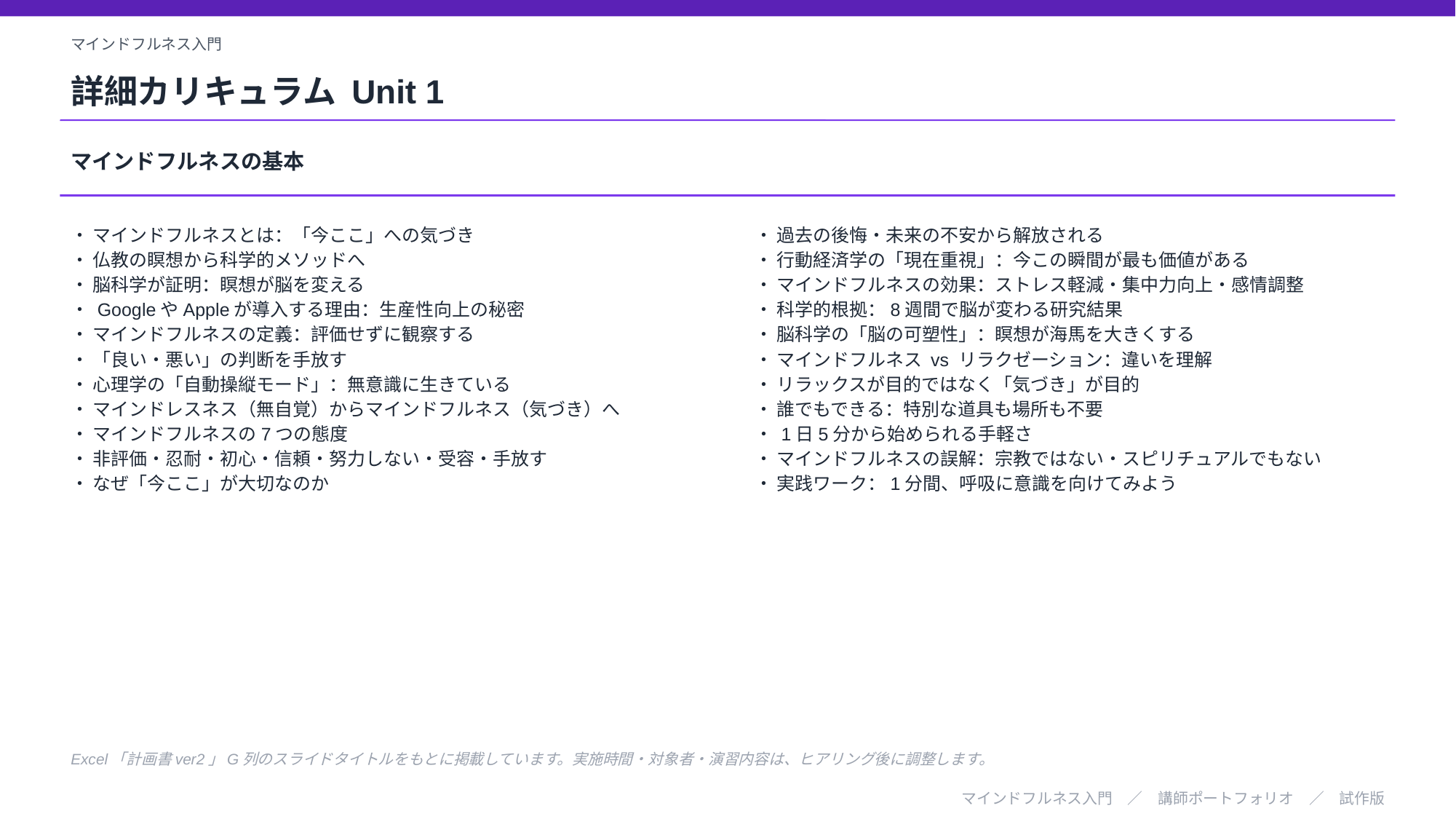

マインドフルネス入門
詳細カリキュラム Unit 1

マインドフルネスの基本

・ マインドフルネスとは：「今ここ」への気づき
・ 仏教の瞑想から科学的メソッドへ
・ 脳科学が証明：瞑想が脳を変える
・ GoogleやAppleが導入する理由：生産性向上の秘密
・ マインドフルネスの定義：評価せずに観察する
・ 「良い・悪い」の判断を手放す
・ 心理学の「自動操縦モード」：無意識に生きている
・ マインドレスネス（無自覚）からマインドフルネス（気づき）へ
・ マインドフルネスの7つの態度
・ 非評価・忍耐・初心・信頼・努力しない・受容・手放す
・ なぜ「今ここ」が大切なのか
・ 過去の後悔・未来の不安から解放される
・ 行動経済学の「現在重視」：今この瞬間が最も価値がある
・ マインドフルネスの効果：ストレス軽減・集中力向上・感情調整
・ 科学的根拠：8週間で脳が変わる研究結果
・ 脳科学の「脳の可塑性」：瞑想が海馬を大きくする
・ マインドフルネス vs リラクゼーション：違いを理解
・ リラックスが目的ではなく「気づき」が目的
・ 誰でもできる：特別な道具も場所も不要
・ 1日5分から始められる手軽さ
・ マインドフルネスの誤解：宗教ではない・スピリチュアルでもない
・ 実践ワーク：1分間、呼吸に意識を向けてみよう
Excel「計画書ver2」G列のスライドタイトルをもとに掲載しています。実施時間・対象者・演習内容は、ヒアリング後に調整します。
マインドフルネス入門　／　講師ポートフォリオ　／　試作版